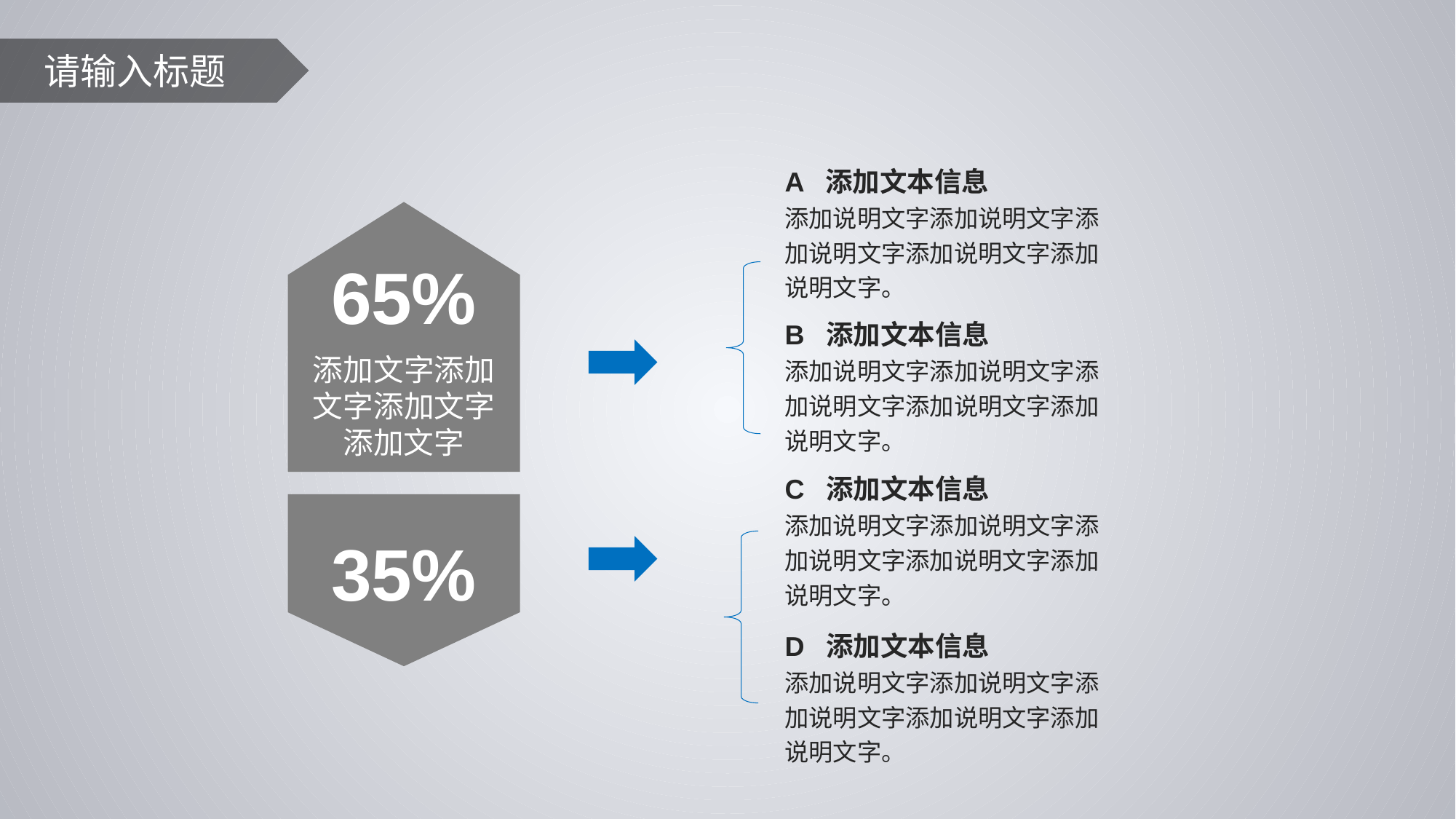

请输入标题
A  添加文本信息
添加说明文字添加说明文字添加说明文字添加说明文字添加说明文字。

65%
添加文字添加文字添加文字添加文字

B  添加文本信息
添加说明文字添加说明文字添加说明文字添加说明文字添加说明文字。

C  添加文本信息
添加说明文字添加说明文字添加说明文字添加说明文字添加说明文字。

35%

D  添加文本信息
添加说明文字添加说明文字添加说明文字添加说明文字添加说明文字。